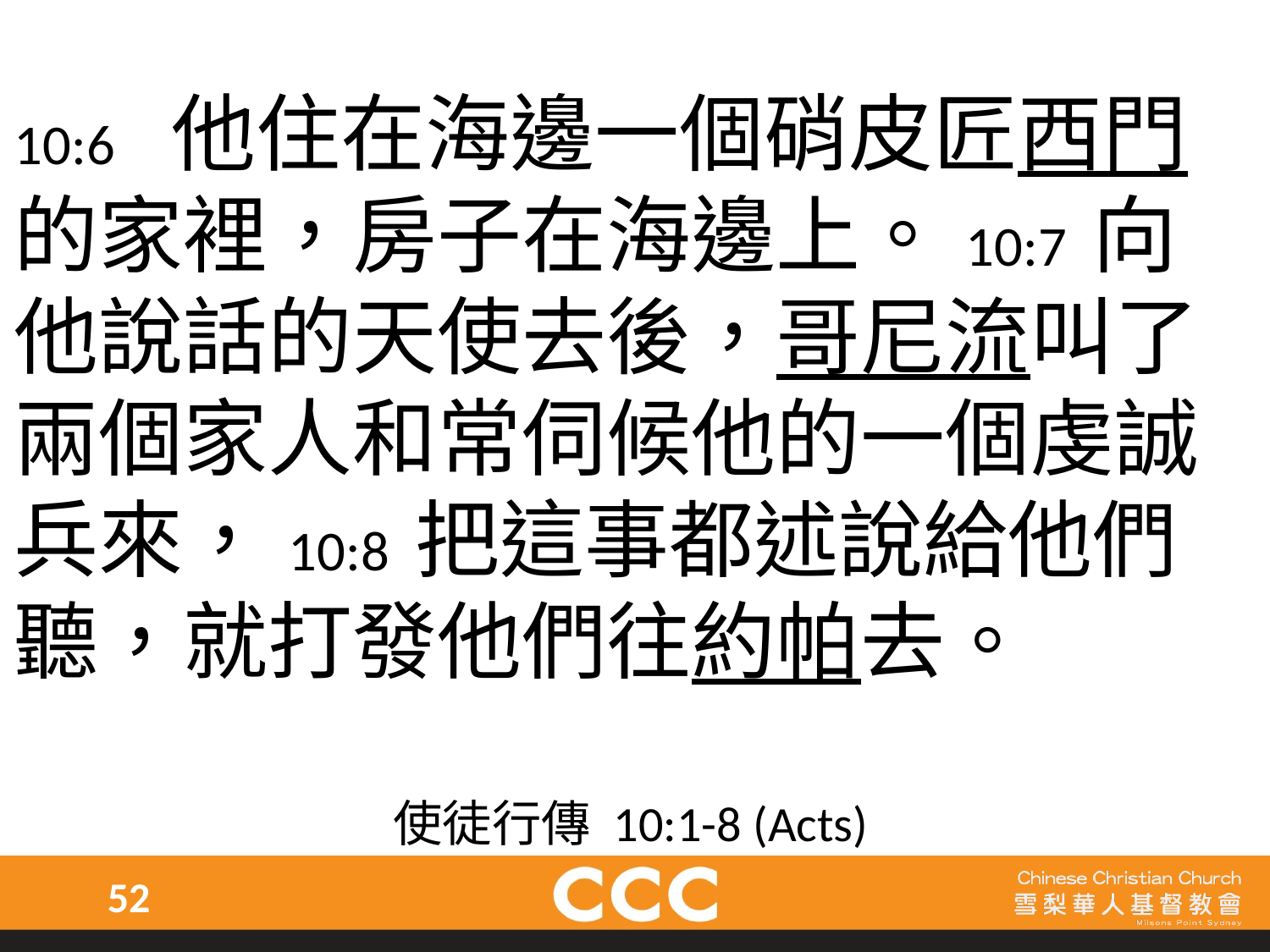

10:6  他住在海邊一個硝皮匠西門的家裡，房子在海邊上。10:7 向他說話的天使去後，哥尼流叫了兩個家人和常伺候他的一個虔誠兵來，10:8 把這事都述說給他們聽，就打發他們往約帕去。

使徒行傳 10:1-8 (Acts)
52